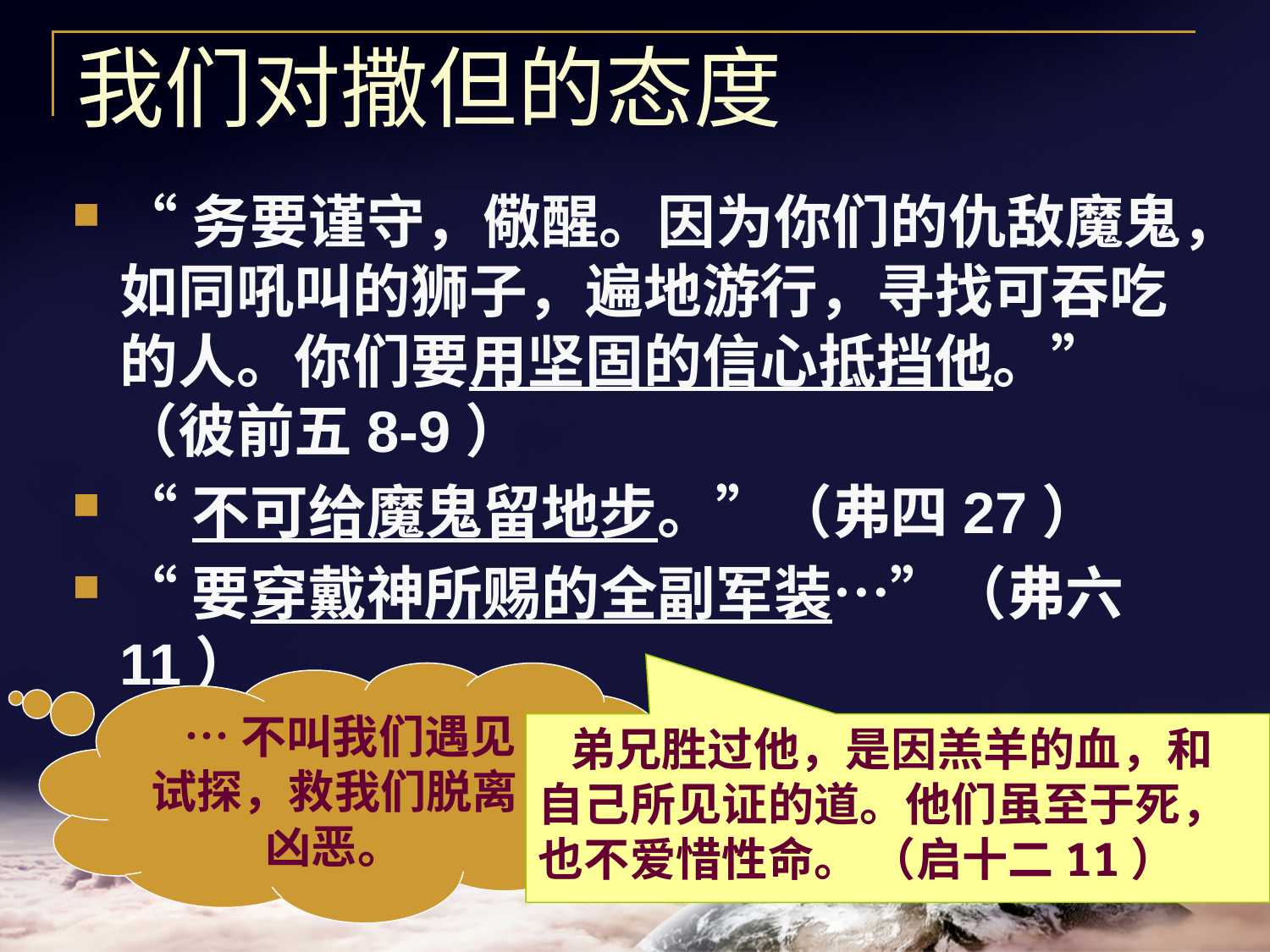

# 我们对撒但的态度
“务要谨守，儆醒。因为你们的仇敌魔鬼，如同吼叫的狮子，遍地游行，寻找可吞吃的人。你们要用坚固的信心抵挡他。”（彼前五8-9）
“不可给魔鬼留地步。”（弗四27）
“要穿戴神所赐的全副军装…”（弗六11）

   …不叫我们遇见试探，救我们脱离凶恶。
  弟兄胜过他，是因羔羊的血，和自己所见证的道。他们虽至于死，也不爱惜性命。 （启十二11）